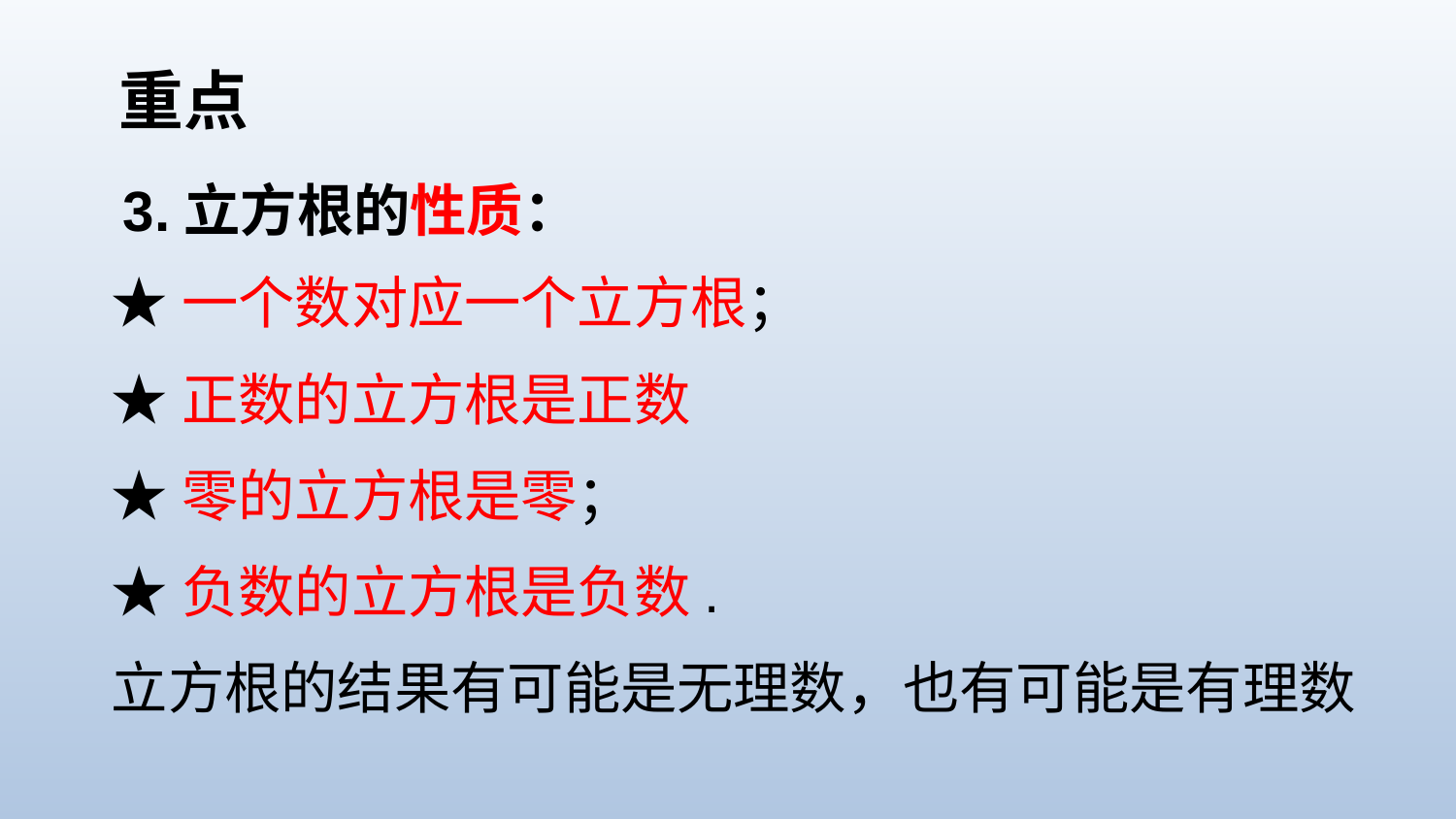

# 重点
3.立方根的性质：
★一个数对应一个立方根；
★正数的立方根是正数
★零的立方根是零；
★负数的立方根是负数.
立方根的结果有可能是无理数，也有可能是有理数